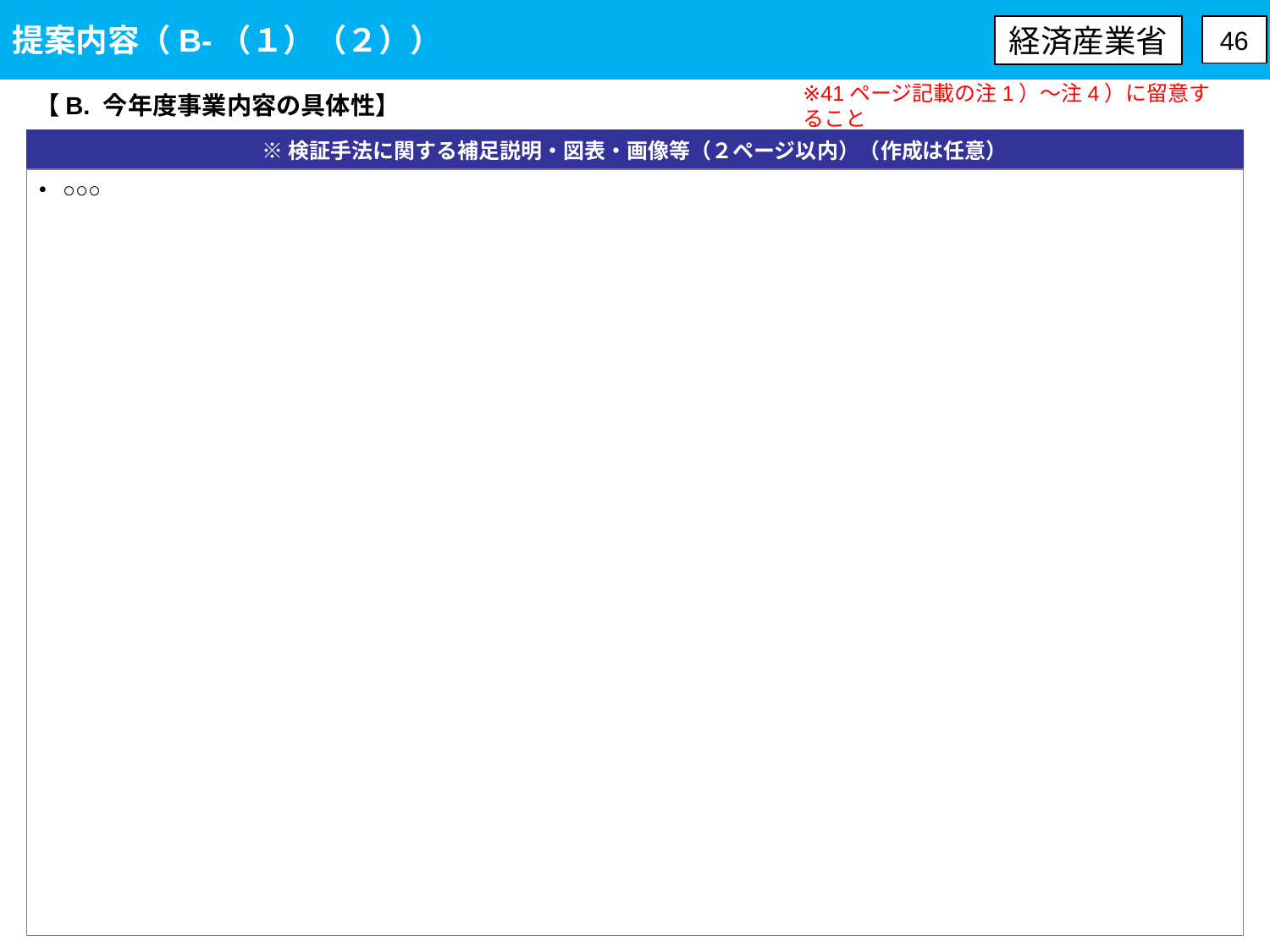

提案内容（B-（１）（２））
経済産業省
46
【B. 今年度事業内容の具体性】
※41ページ記載の注1）～注4）に留意すること
※検証手法に関する補足説明・図表・画像等（２ページ以内）（作成は任意）
○○○